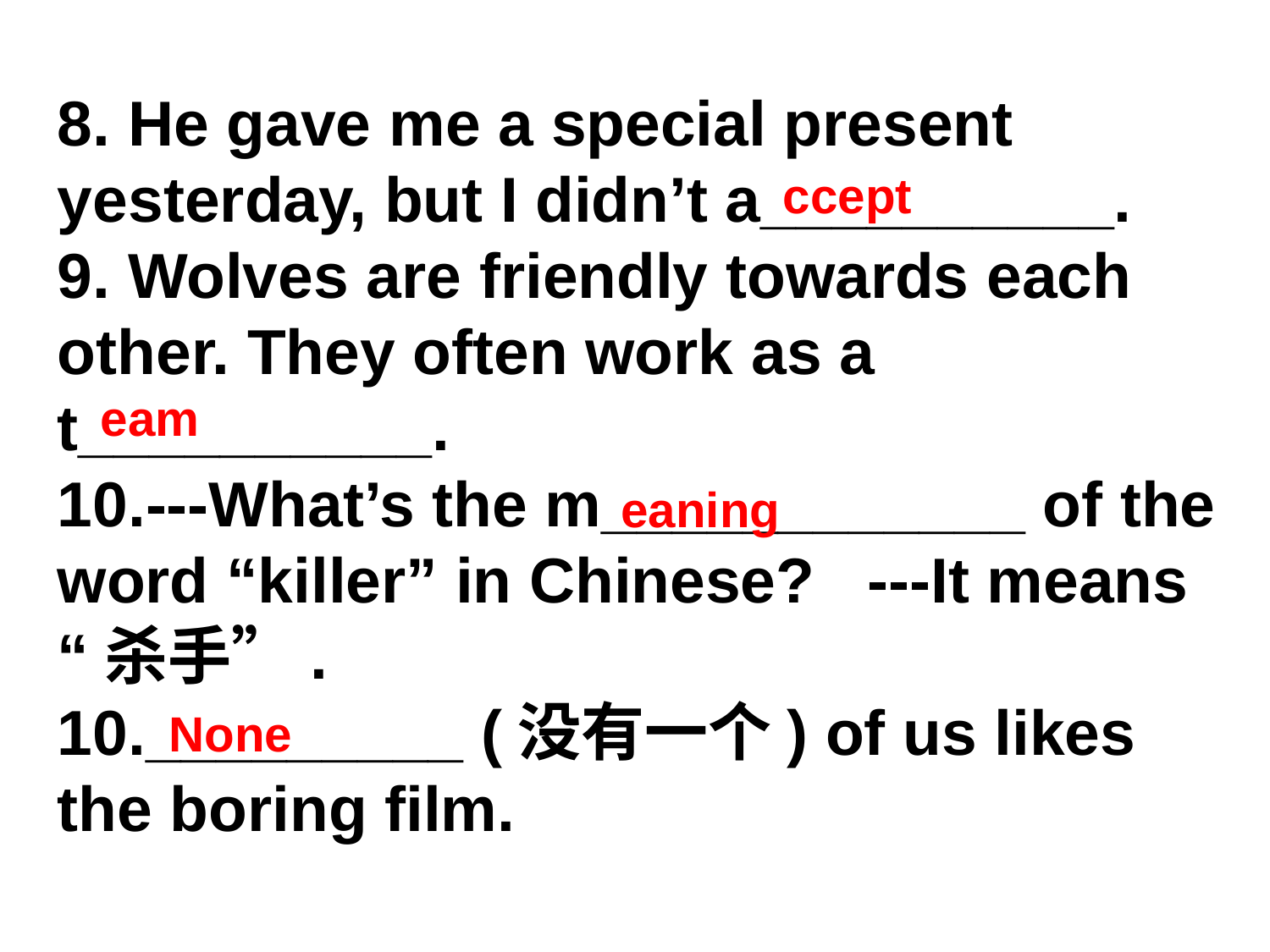

8. He gave me a special present yesterday, but I didn’t a__________.
9. Wolves are friendly towards each other. They often work as a t__________.
10.---What’s the m____________ of the word “killer” in Chinese?   ---It means “杀手”.
10._________ (没有一个) of us likes the boring film.

ccept
eam
eaning
None